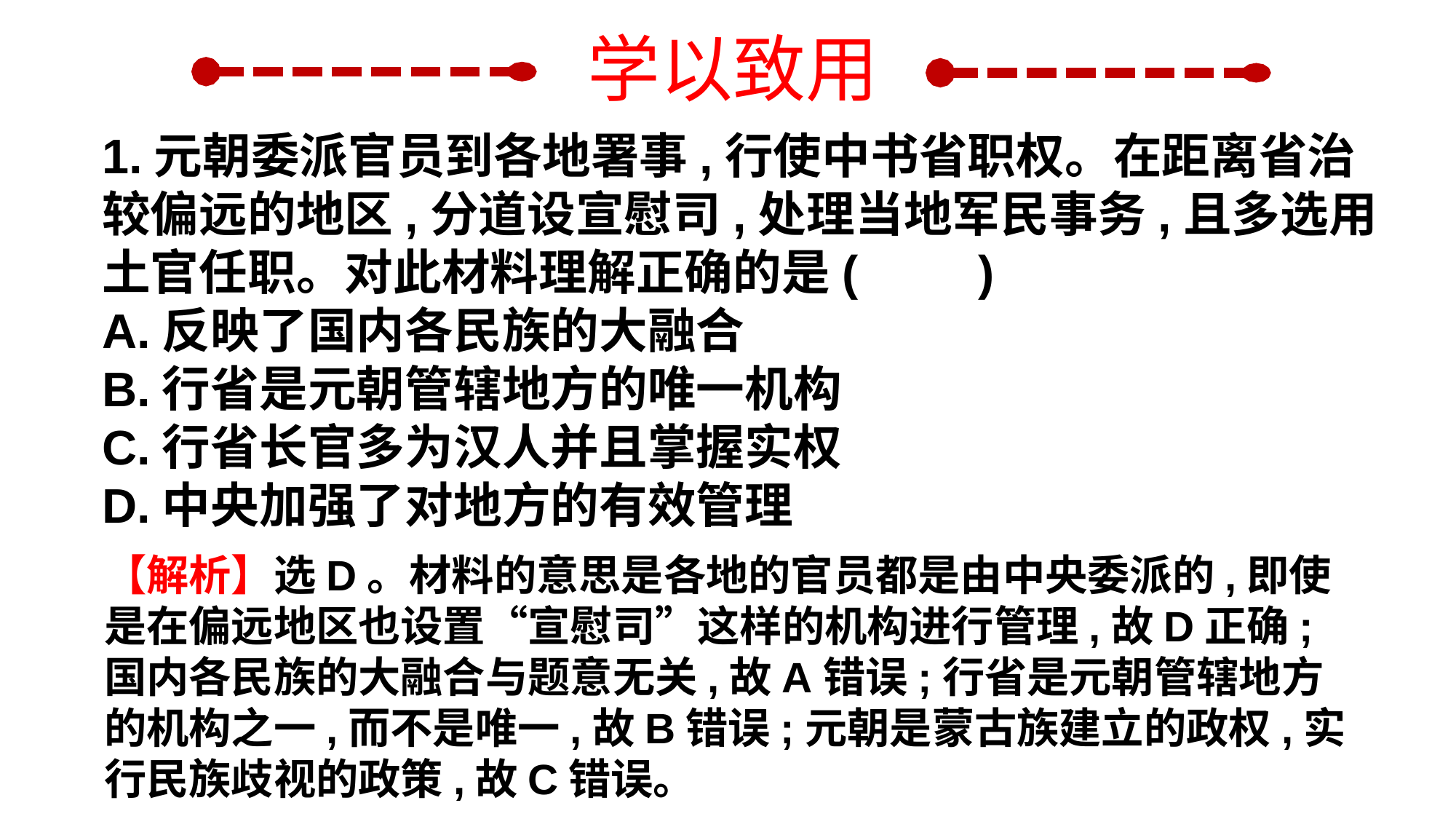

学以致用
1.元朝委派官员到各地署事,行使中书省职权。在距离省治较偏远的地区,分道设宣慰司,处理当地军民事务,且多选用土官任职。对此材料理解正确的是(　　)
A.反映了国内各民族的大融合
B.行省是元朝管辖地方的唯一机构
C.行省长官多为汉人并且掌握实权
D.中央加强了对地方的有效管理
【解析】选D。材料的意思是各地的官员都是由中央委派的,即使是在偏远地区也设置“宣慰司”这样的机构进行管理,故D正确;国内各民族的大融合与题意无关,故A错误;行省是元朝管辖地方的机构之一,而不是唯一,故B错误;元朝是蒙古族建立的政权,实行民族歧视的政策,故C错误。